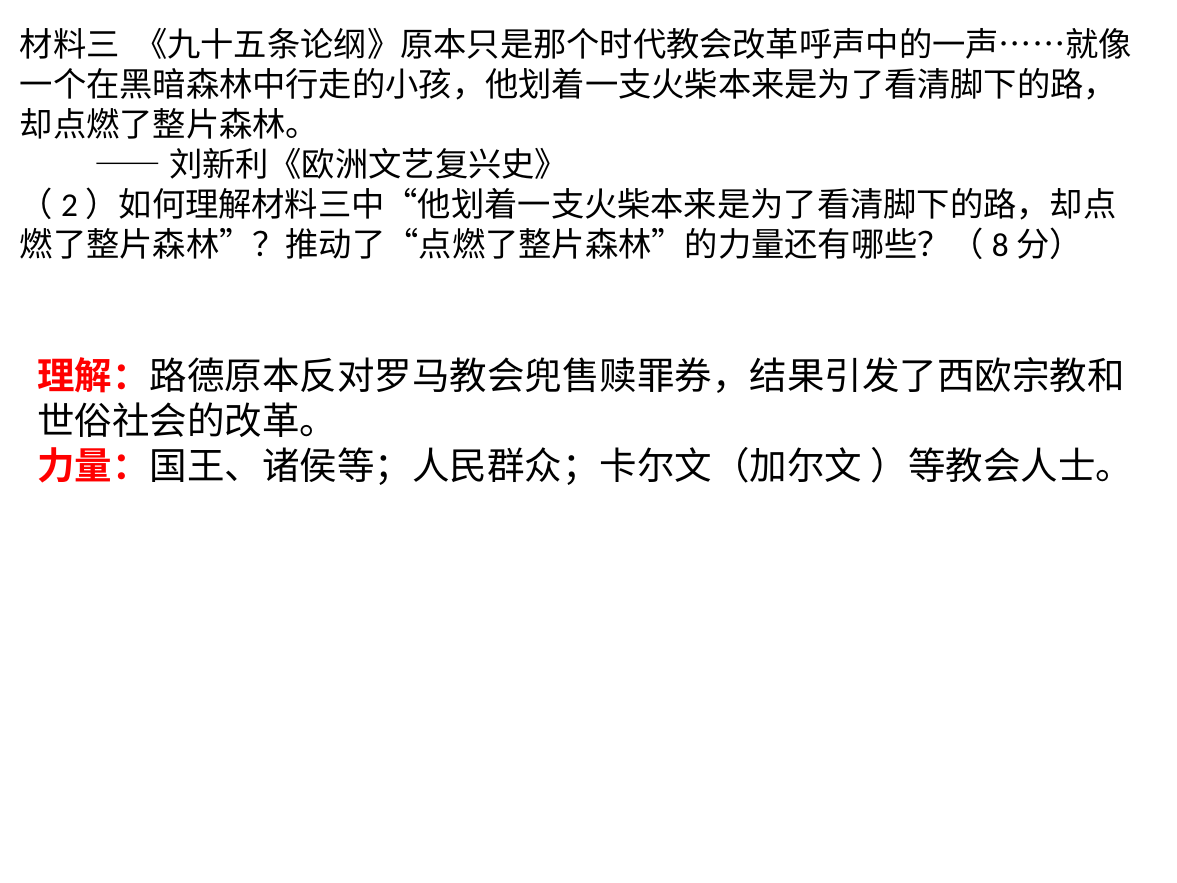

材料三  《九十五条论纲》原本只是那个时代教会改革呼声中的一声……就像一个在黑暗森林中行走的小孩，他划着一支火柴本来是为了看清脚下的路，却点燃了整片森林。
          ——刘新利《欧洲文艺复兴史》
（2）如何理解材料三中“他划着一支火柴本来是为了看清脚下的路，却点燃了整片森林”？推动了“点燃了整片森林”的力量还有哪些？（8分）

理解：路德原本反对罗马教会兜售赎罪券，结果引发了西欧宗教和世俗社会的改革。
力量：国王、诸侯等；人民群众；卡尔文（加尔文 ）等教会人士。